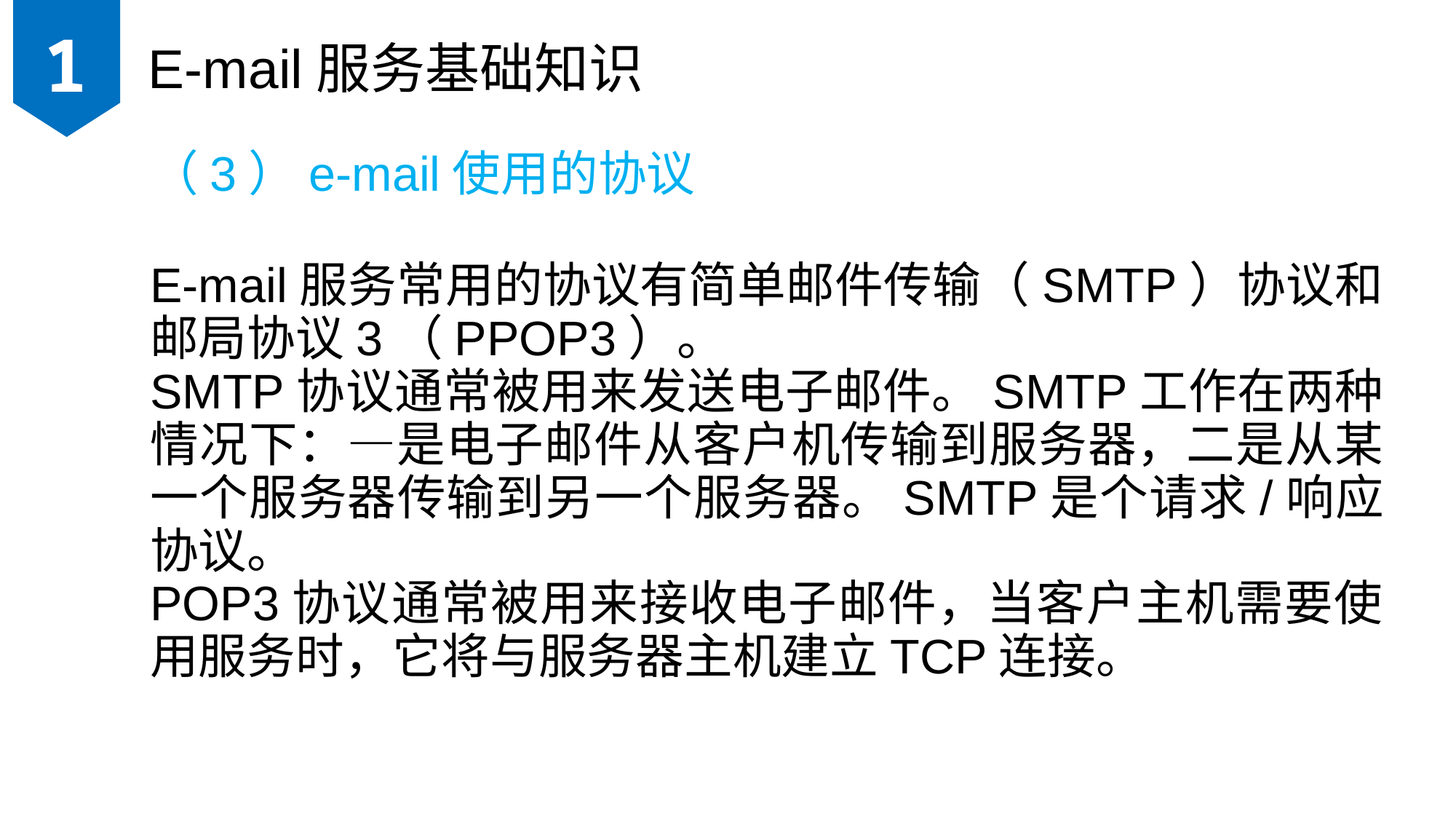

1

E-mail服务基础知识
（3）e-mail使用的协议

E-mail服务常用的协议有简单邮件传输（SMTP）协议和邮局协议3（PPOP3）。
SMTP协议通常被用来发送电子邮件。SMTP工作在两种情况下：—是电子邮件从客户机传输到服务器，二是从某一个服务器传输到另一个服务器。SMTP是个请求/响应协议。
POP3协议通常被用来接收电子邮件，当客户主机需要使用服务时，它将与服务器主机建立TCP连接。